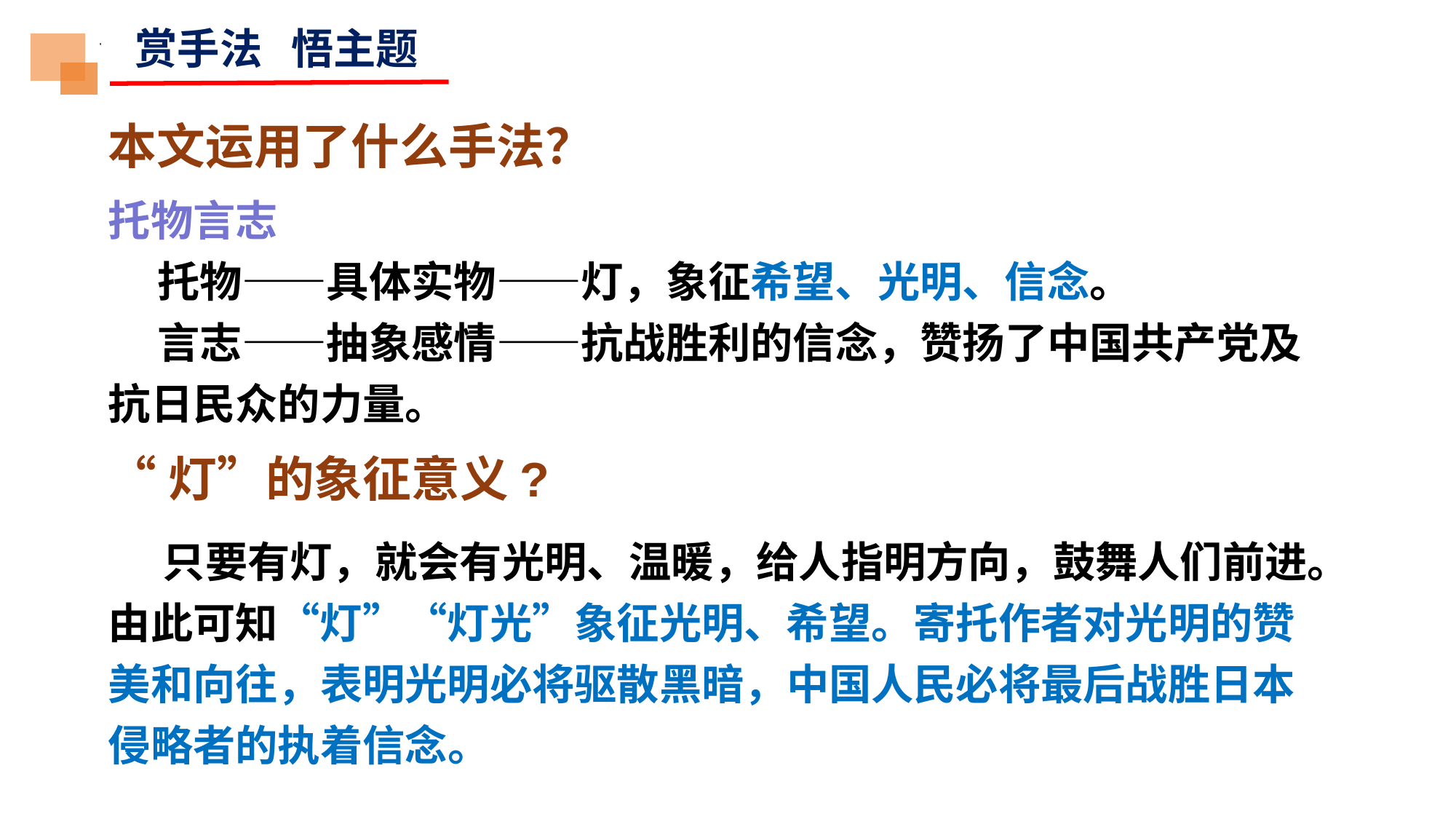

赏手法   悟主题

本文运用了什么手法？
托物言志
    托物——具体实物——灯，象征希望、光明、信念。
    言志——抽象感情——抗战胜利的信念，赞扬了中国共产党及抗日民众的力量。
“灯”的象征意义?
只要有灯，就会有光明、温暖，给人指明方向，鼓舞人们前进。由此可知“灯”“灯光”象征光明、希望。寄托作者对光明的赞美和向往，表明光明必将驱散黑暗，中国人民必将最后战胜日本侵略者的执着信念。